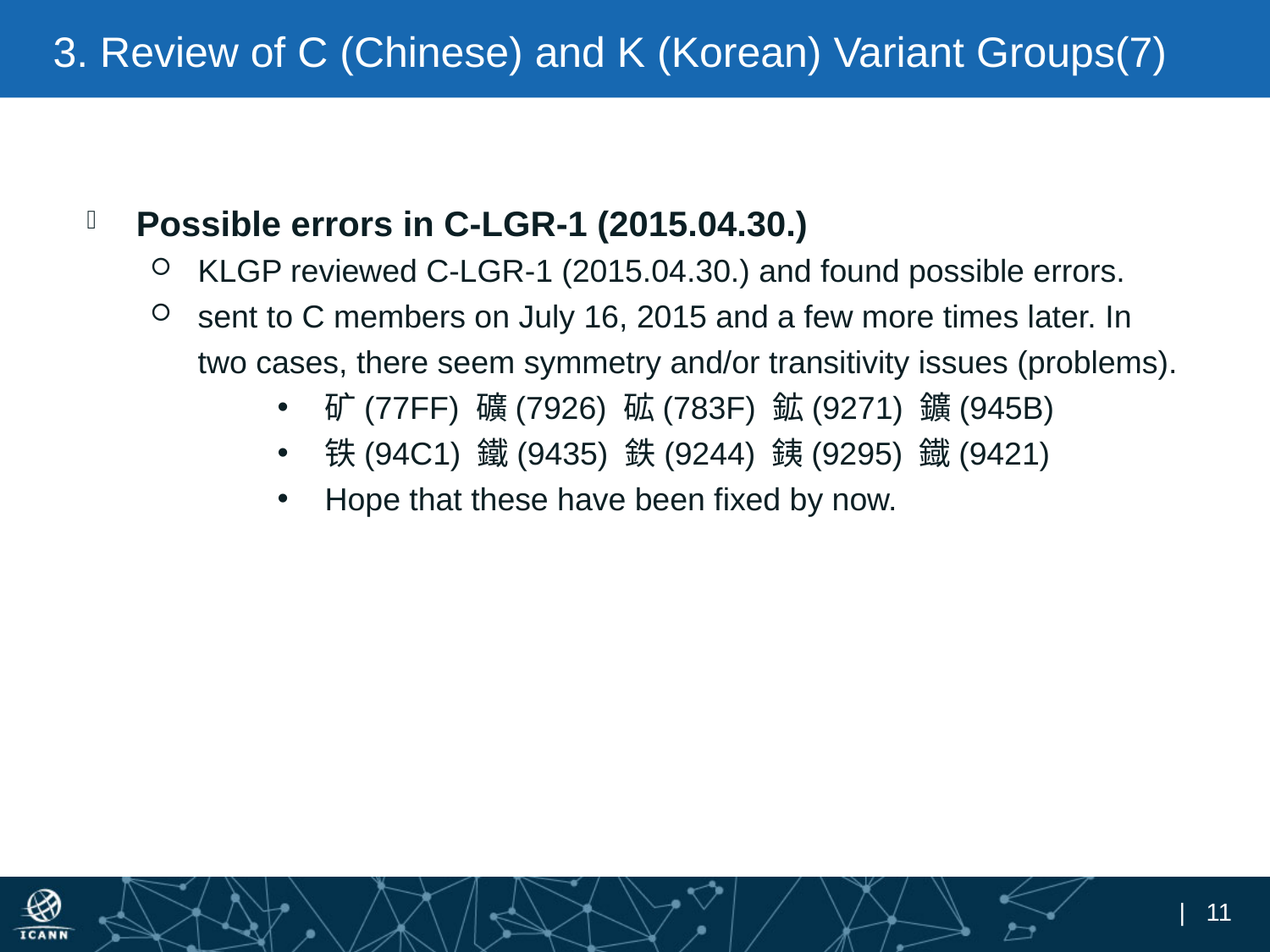

# 3. Review of C (Chinese) and K (Korean) Variant Groups(7)
 Possible errors in C-LGR-1 (2015.04.30.)
KLGP reviewed C-LGR-1 (2015.04.30.) and found possible errors.
sent to C members on July 16, 2015 and a few more times later. In two cases, there seem symmetry and/or transitivity issues (problems).
矿(77FF) 礦(7926) 砿(783F) 鉱(9271) 鑛(945B)
铁(94C1) 鐵(9435) 鉄(9244) 銕(9295) 鐡(9421)
Hope that these have been fixed by now.